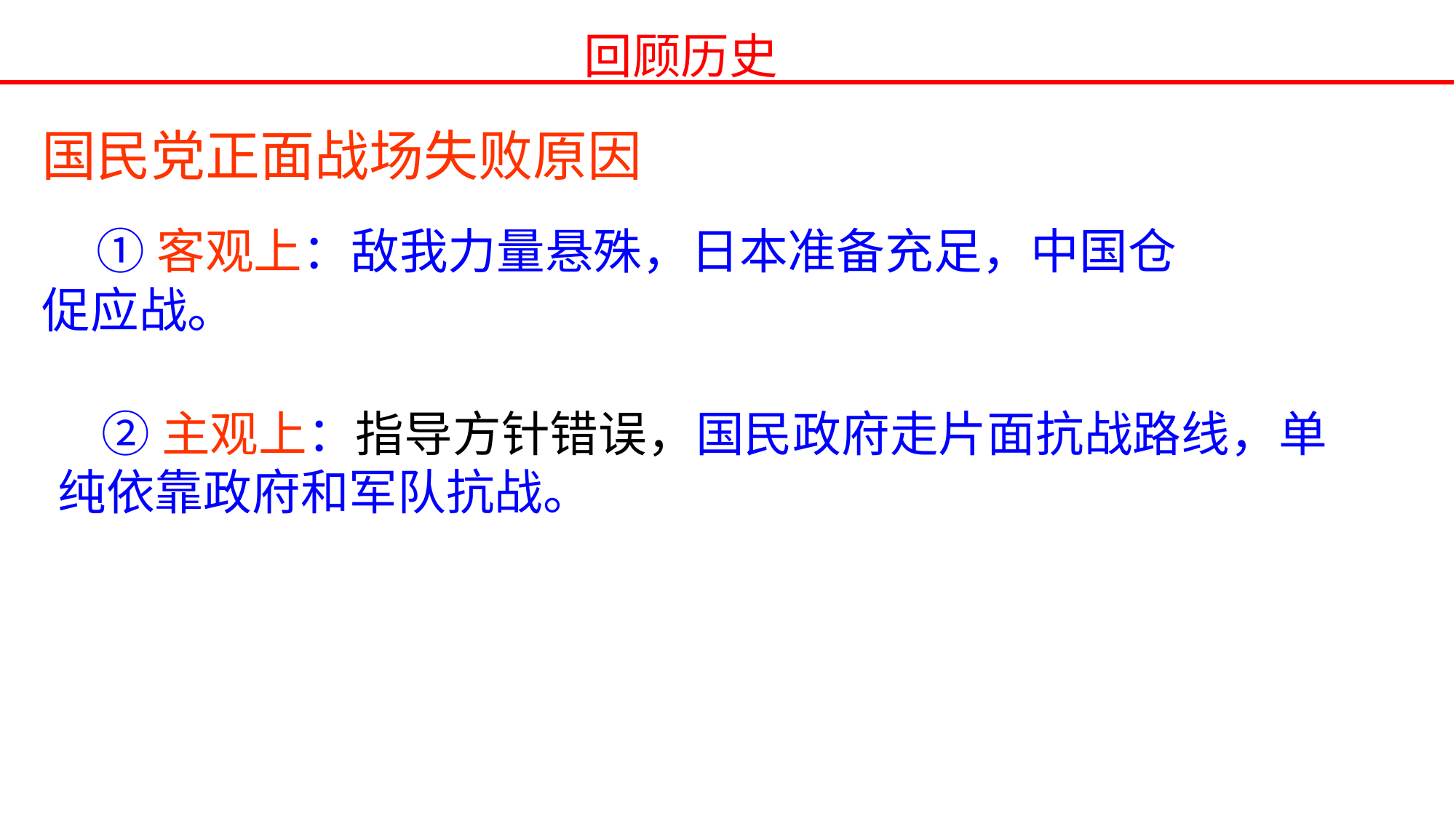

回顾历史
国民党正面战场失败原因
     ①客观上：敌我力量悬殊，日本准备充足，中国仓促应战。
    ②主观上：指导方针错误，国民政府走片面抗战路线，单纯依靠政府和军队抗战。